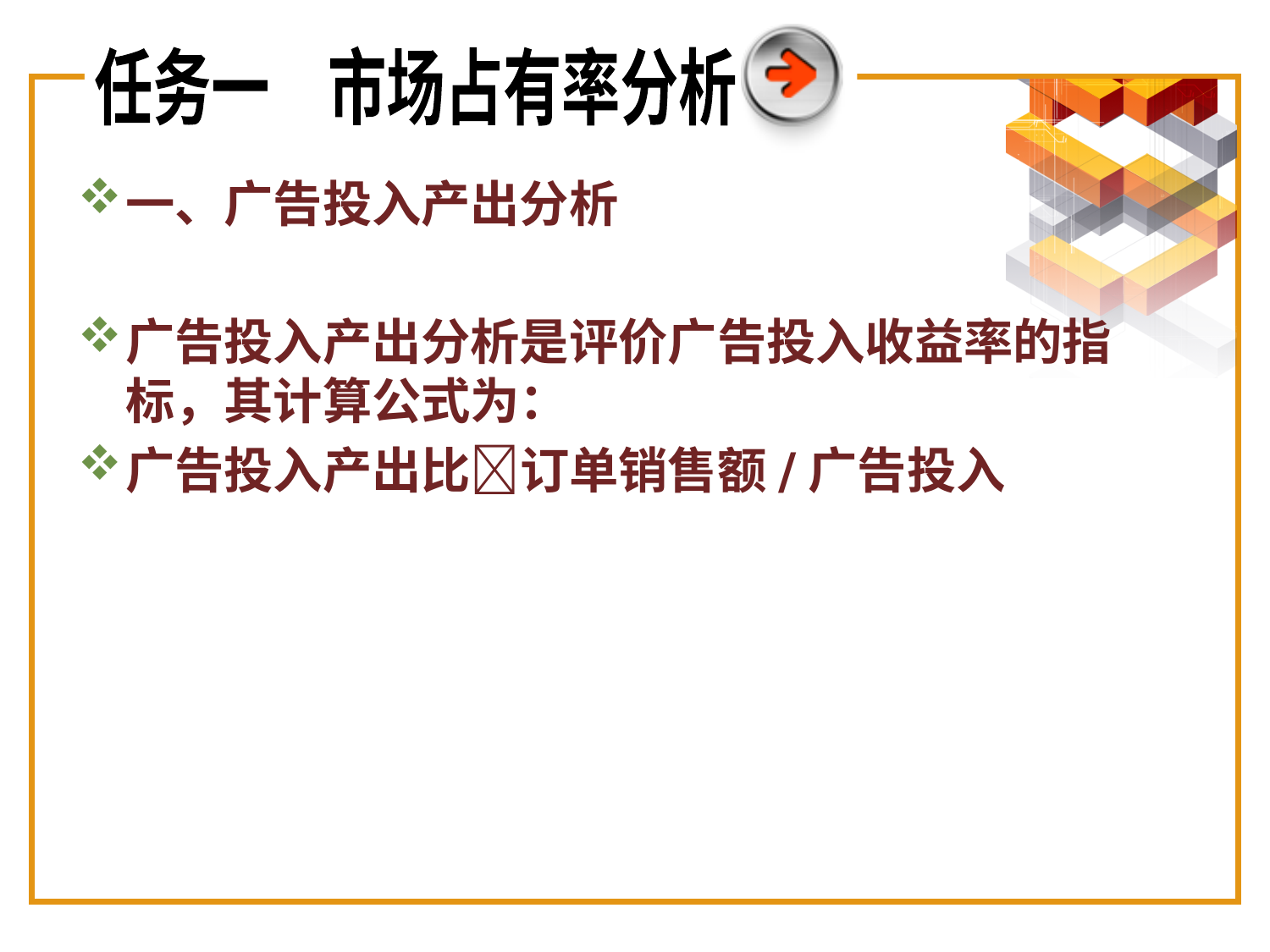

任务一　市场占有率分析
一、广告投入产出分析

广告投入产出分析是评价广告投入收益率的指标，其计算公式为：
广告投入产出比=订单销售额/广告投入